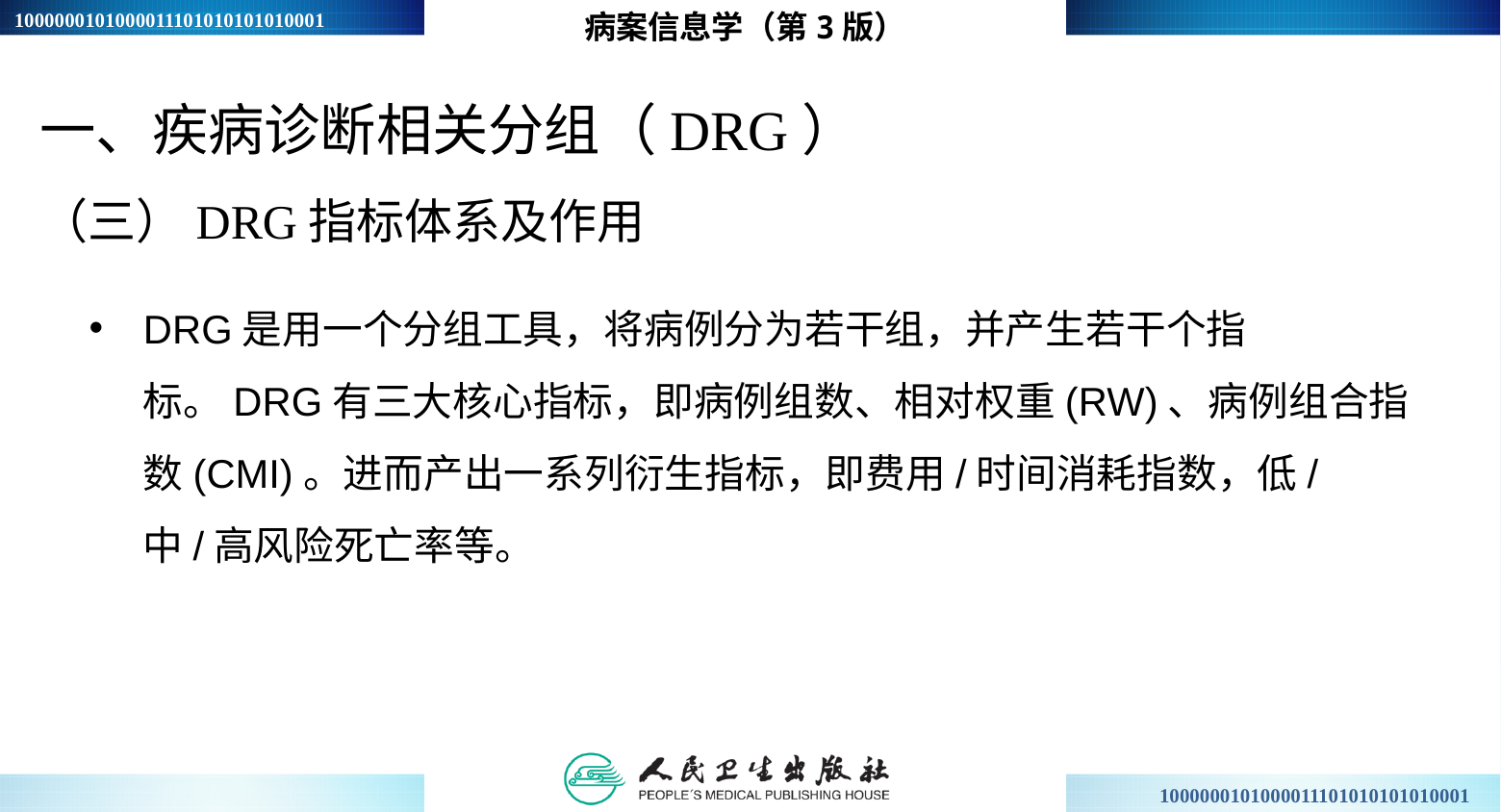

病案信息学（第3版）
一、疾病诊断相关分组（DRG）
（三）DRG指标体系及作用
DRG是用一个分组工具，将病例分为若干组，并产生若干个指标。DRG有三大核心指标，即病例组数、相对权重(RW)、病例组合指数(CMI)。进而产出一系列衍生指标，即费用/时间消耗指数，低/中/高风险死亡率等。